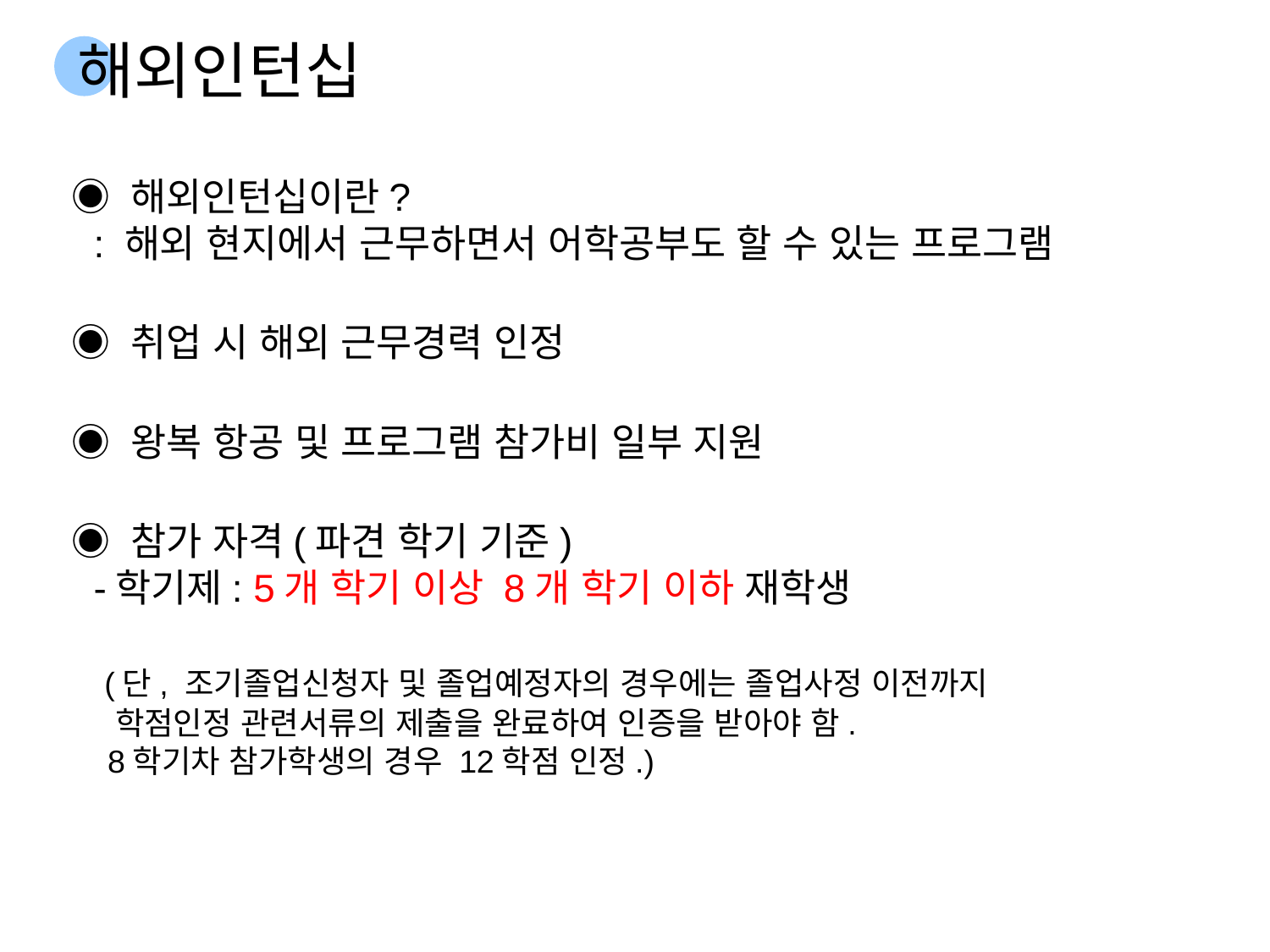

해외인턴십
◉ 해외인턴십이란?
  : 해외 현지에서 근무하면서 어학공부도 할 수 있는 프로그램

◉ 취업 시 해외 근무경력 인정

◉ 왕복 항공 및 프로그램 참가비 일부 지원

◉ 참가 자격(파견 학기 기준)
  -학기제: 5개 학기 이상 8개 학기 이하 재학생

   (단, 조기졸업신청자 및 졸업예정자의 경우에는 졸업사정 이전까지
    학점인정 관련서류의 제출을 완료하여 인증을 받아야 함.
    8학기차 참가학생의 경우 12학점 인정.)